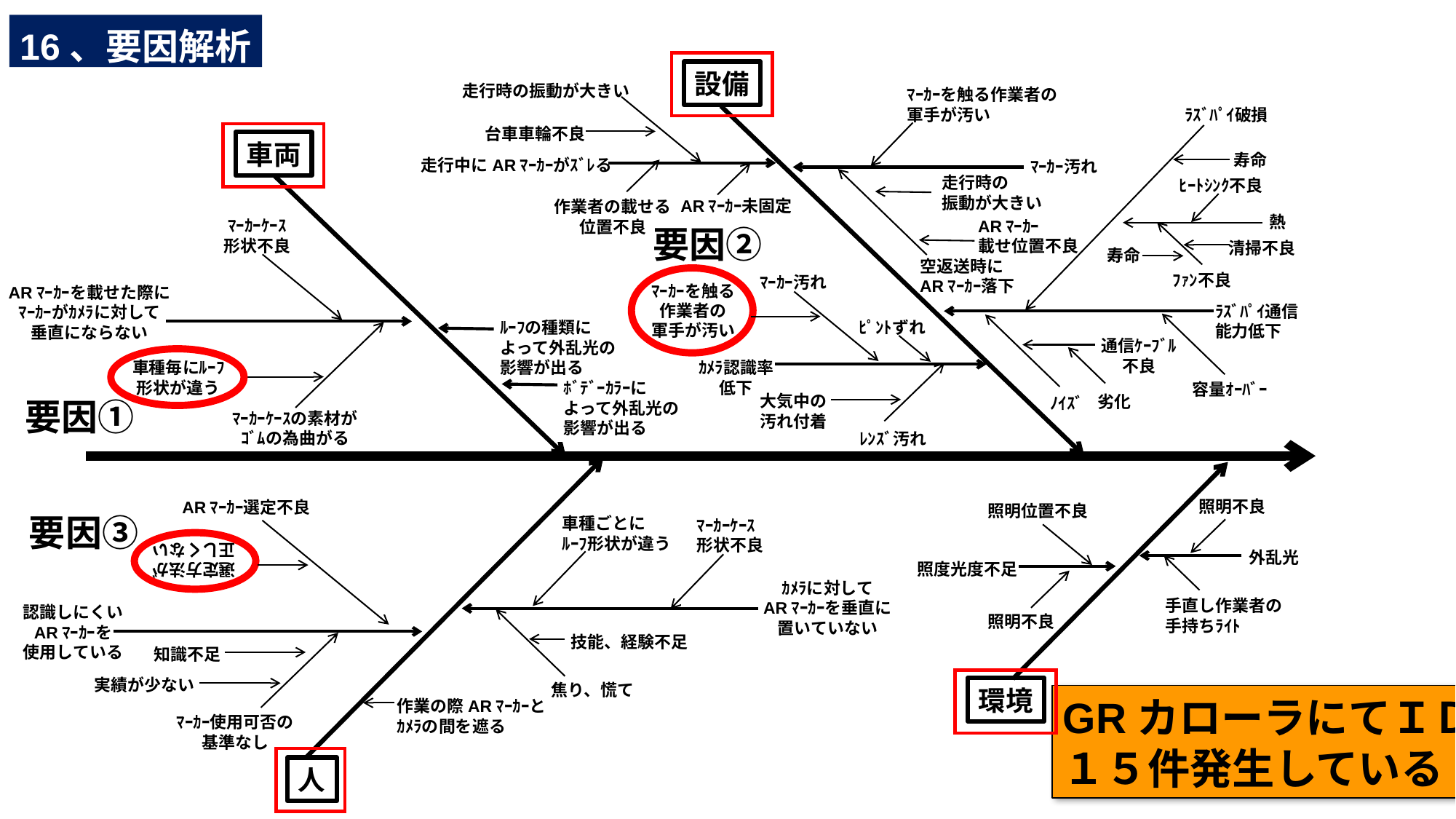

16、要因解析
GRカローラにてＩＤ検知不良が
１５件発生している

設備
走行時の振動が大きい
ﾏｰｶｰを触る作業者の
軍手が汚い
ﾗｽﾞﾊﾟｲ破損
台車車輪不良

車両
寿命
走行中にARﾏｰｶｰがｽﾞﾚる
ﾏｰｶｰ汚れ
走行時の
振動が大きい
ﾋｰﾄｼﾝｸ不良
ARﾏｰｶｰ未固定
作業者の載せる
位置不良
熱
ﾏｰｶｰｹｰｽ
形状不良
ARﾏｰｶｰ
載せ位置不良
要因②
ﾏｰｶｰを触る
作業者の
軍手が汚い
清掃不良
寿命
空返送時に
ARﾏｰｶｰ落下
ﾌｧﾝ不良
ﾏｰｶｰ汚れ
ARﾏｰｶｰを載せた際に
ﾏｰｶｰがｶﾒﾗに対して
垂直にならない
ﾗｽﾞﾊﾟｲ通信
能力低下
ﾙｰﾌの種類に
よって外乱光の
影響が出る
ﾋﾟﾝﾄずれ
通信ｹｰﾌﾞﾙ
不良
車種毎にﾙｰﾌ
形状が違う
要因①
ｶﾒﾗ認識率
低下
ﾎﾞﾃﾞｰｶﾗｰに
よって外乱光の
影響が出る
容量ｵｰﾊﾞｰ
大気中の
汚れ付着
劣化
ﾉｲｽﾞ
ﾏｰｶｰｹｰｽの素材が
ｺﾞﾑの為曲がる
ﾚﾝｽﾞ汚れ
照明不良
外乱光
手直し作業者の
手持ちﾗｲﾄ
ARﾏｰｶｰ選定不良
照明位置不良
照度光度不足
照明不良
要因③
選定方法が
正しくない
車種ごとに
ﾙｰﾌ形状が違う
ﾏｰｶｰｹｰｽ
形状不良
ｶﾒﾗに対して
ARﾏｰｶｰを垂直に
置いていない
認識しにくい
ARﾏｰｶｰを
使用している
技能、経験不足
知識不足
実績が少ない

焦り、慌て
環境
作業の際ARﾏｰｶｰと
ｶﾒﾗの間を遮る
ﾏｰｶｰ使用可否の
基準なし

人